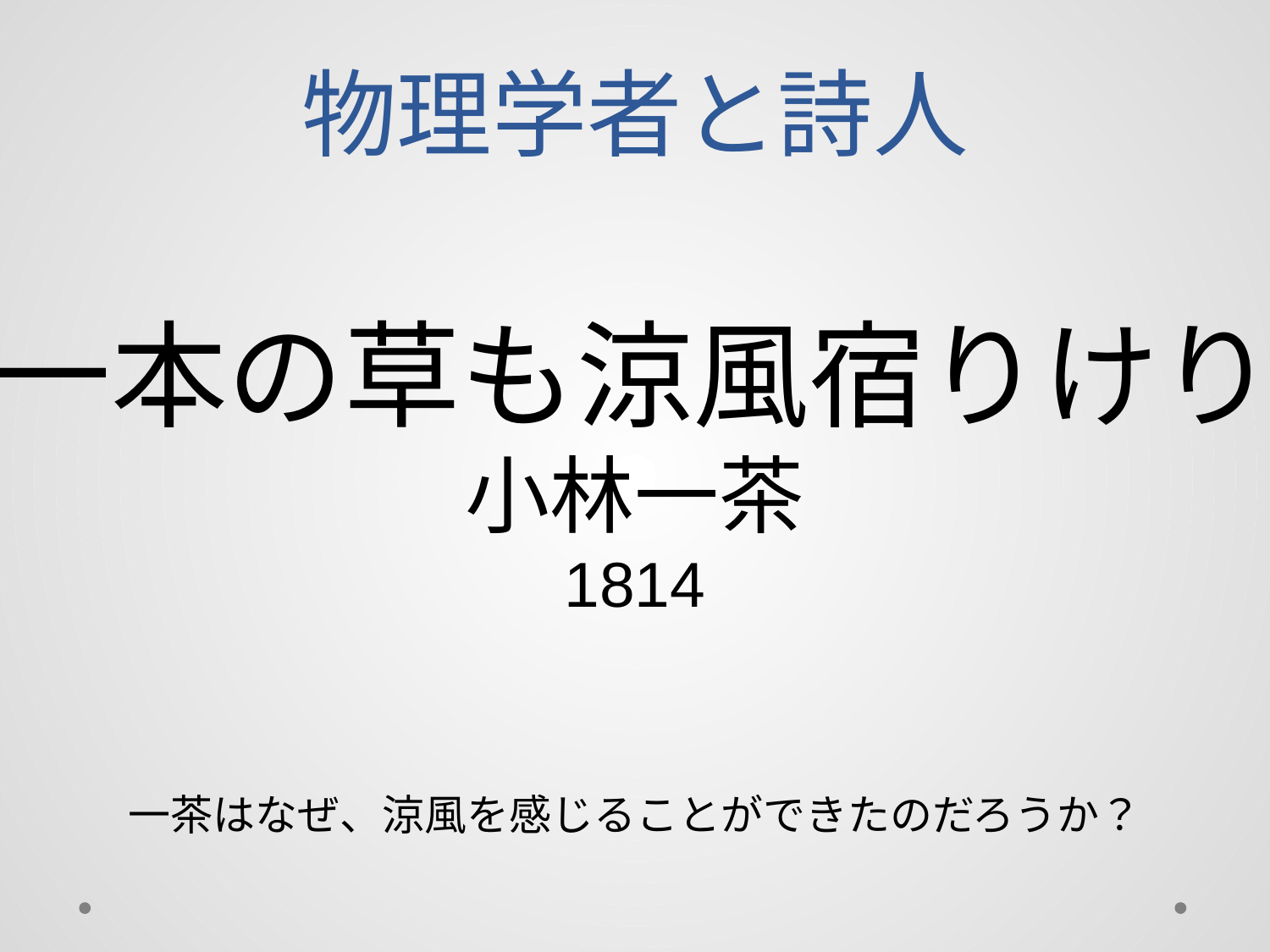

# 物理学者と詩人
一本の草も涼風宿りけり
小林一茶
1814
一茶はなぜ、涼風を感じることができたのだろうか？